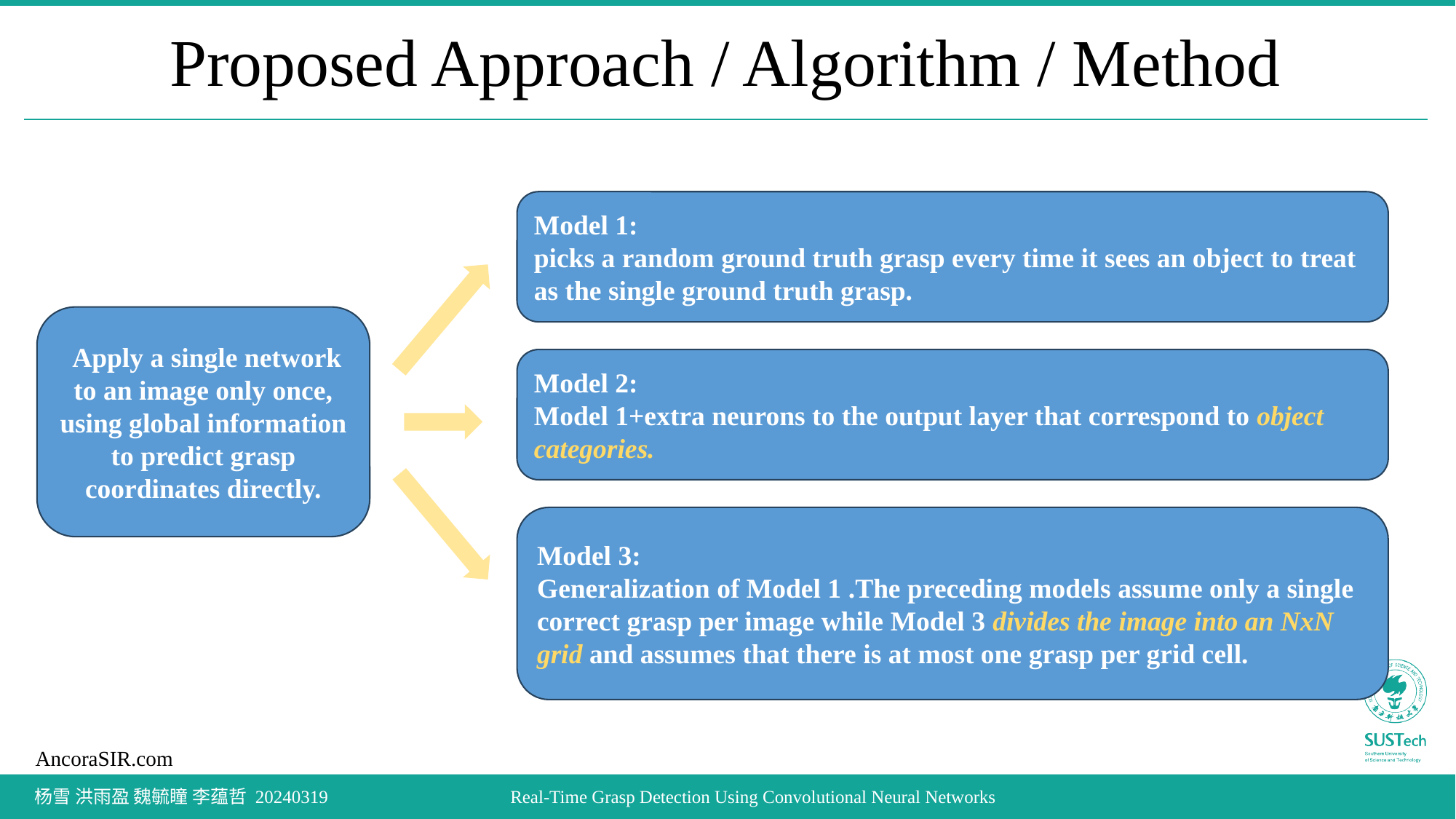

# Proposed Approach / Algorithm / Method

Model 1:
picks a random ground truth grasp every time it sees an object to treat as the single ground truth grasp.

 Apply a single network to an image only once, using global information to predict grasp coordinates directly.
Model 2:
Model 1+extra neurons to the output layer that correspond to object categories.

Model 3:
Generalization of Model 1 .The preceding models assume only a single correct grasp per image while Model 3 divides the image into an NxN grid and assumes that there is at most one grasp per grid cell.

杨雪 洪雨盈 魏毓瞳 李蕴哲 20240319
8
Real-Time Grasp Detection Using Convolutional Neural Networks